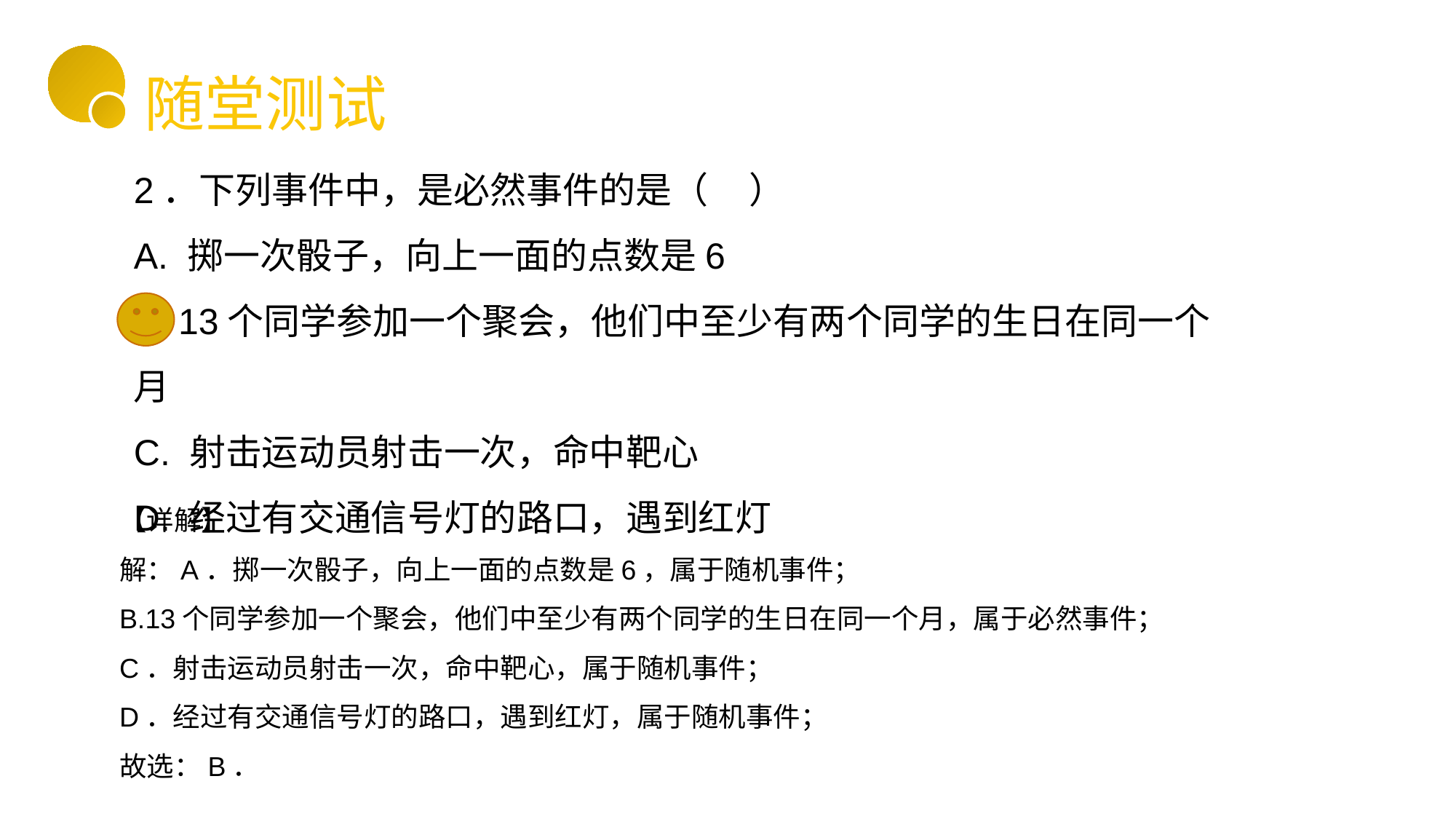

随堂测试
2．下列事件中，是必然事件的是（     ）
A. 掷一次骰子，向上一面的点数是6
B. 13个同学参加一个聚会，他们中至少有两个同学的生日在同一个月
C. 射击运动员射击一次，命中靶心
D. 经过有交通信号灯的路口，遇到红灯

【详解】
解：A．掷一次骰子，向上一面的点数是6，属于随机事件；
B.13个同学参加一个聚会，他们中至少有两个同学的生日在同一个月，属于必然事件；
C．射击运动员射击一次，命中靶心，属于随机事件；
D．经过有交通信号灯的路口，遇到红灯，属于随机事件；
故选：B．